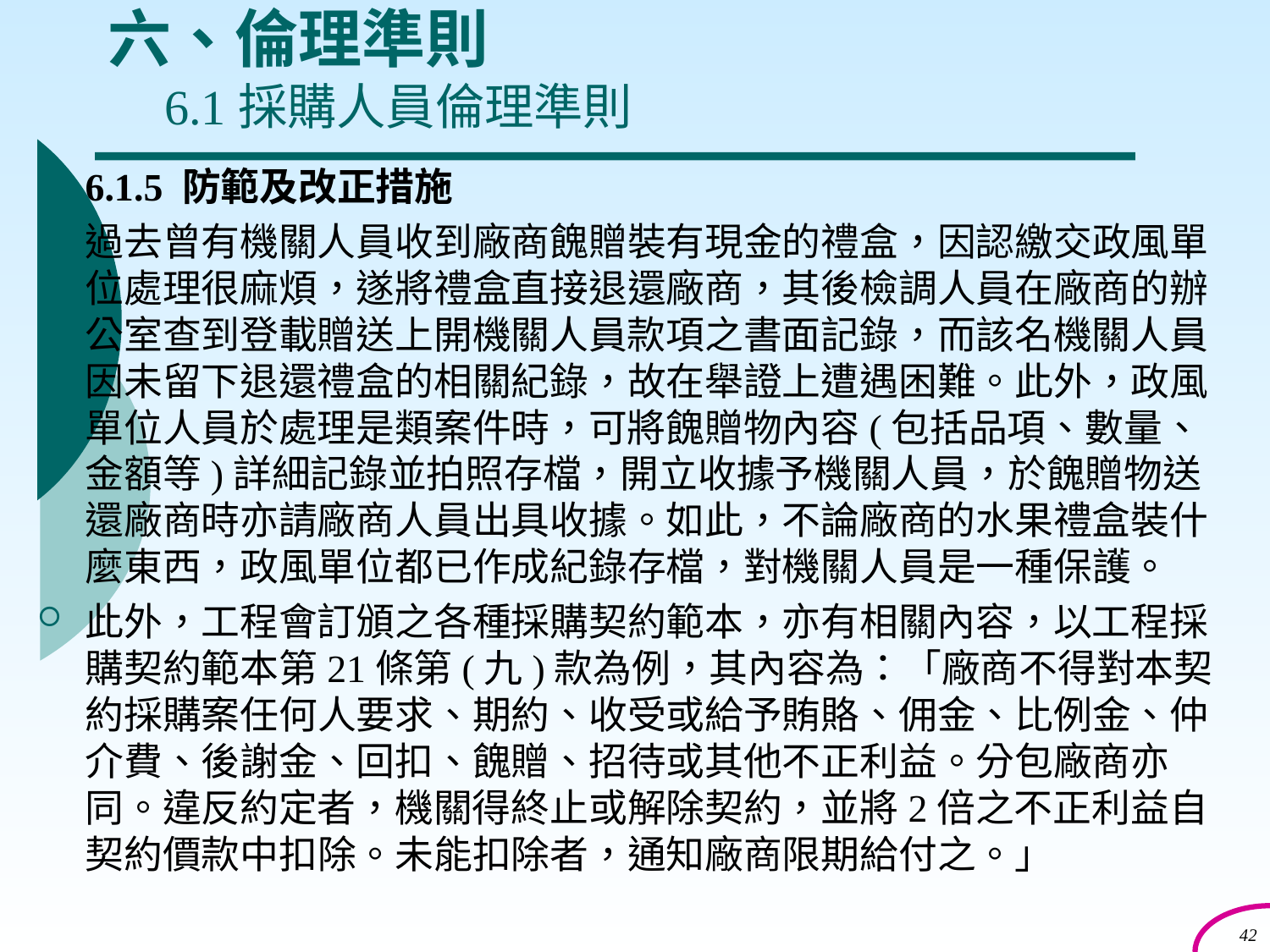

# 六、倫理準則 6.1採購人員倫理準則
6.1.5 防範及改正措施
過去曾有機關人員收到廠商餽贈裝有現金的禮盒，因認繳交政風單位處理很麻煩，遂將禮盒直接退還廠商，其後檢調人員在廠商的辦公室查到登載贈送上開機關人員款項之書面記錄，而該名機關人員因未留下退還禮盒的相關紀錄，故在舉證上遭遇困難。此外，政風單位人員於處理是類案件時，可將餽贈物內容(包括品項、數量、金額等)詳細記錄並拍照存檔，開立收據予機關人員，於餽贈物送還廠商時亦請廠商人員出具收據。如此，不論廠商的水果禮盒裝什麼東西，政風單位都已作成紀錄存檔，對機關人員是一種保護。
此外，工程會訂頒之各種採購契約範本，亦有相關內容，以工程採購契約範本第21條第(九)款為例，其內容為：「廠商不得對本契約採購案任何人要求、期約、收受或給予賄賂、佣金、比例金、仲介費、後謝金、回扣、餽贈、招待或其他不正利益。分包廠商亦同。違反約定者，機關得終止或解除契約，並將2倍之不正利益自契約價款中扣除。未能扣除者，通知廠商限期給付之。」
42